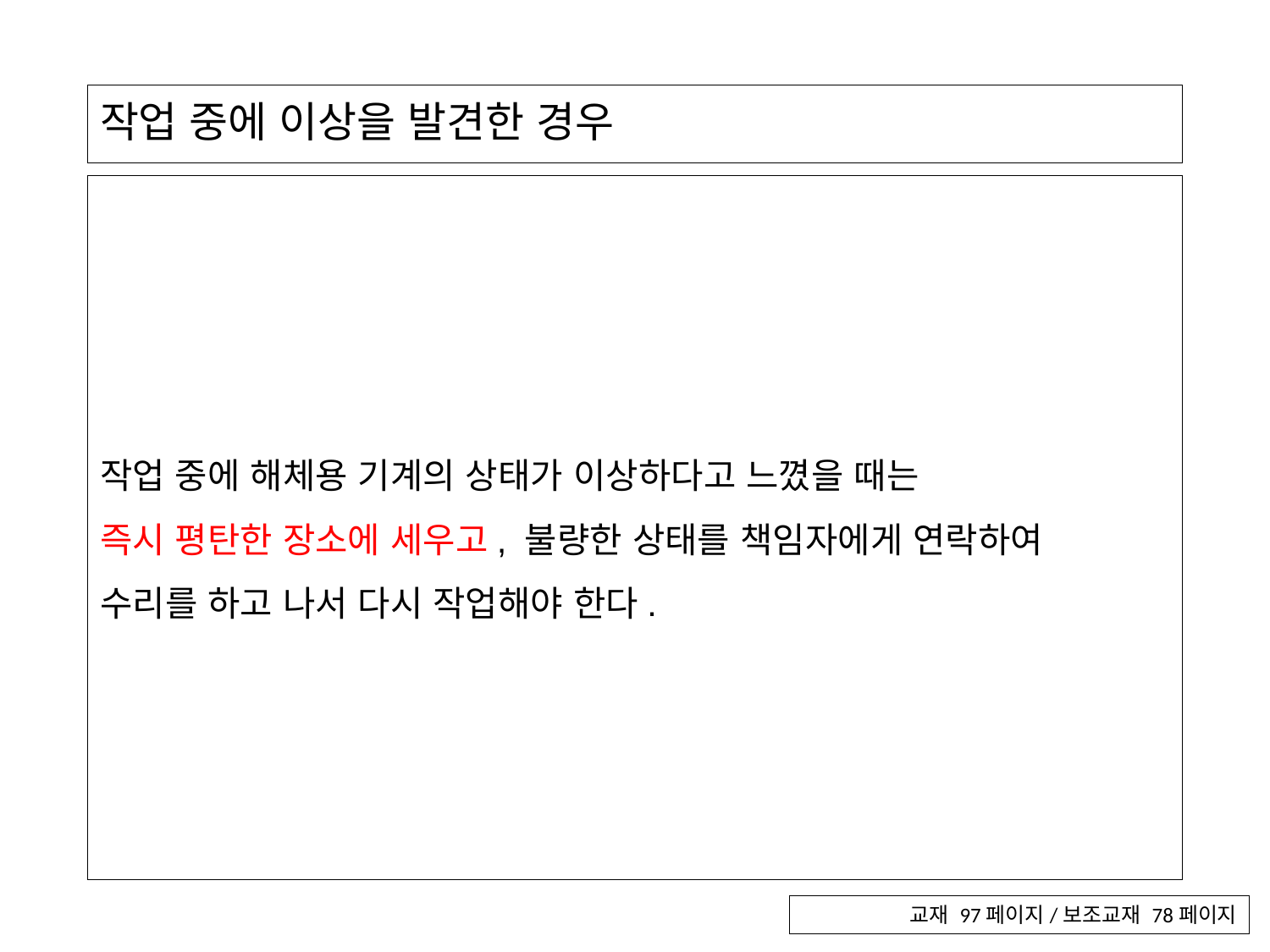

# 작업 중에 이상을 발견한 경우
작업 중에 해체용 기계의 상태가 이상하다고 느꼈을 때는
즉시 평탄한 장소에 세우고, 불량한 상태를 책임자에게 연락하여
수리를 하고 나서 다시 작업해야 한다.
교재 97페이지/보조교재 78페이지